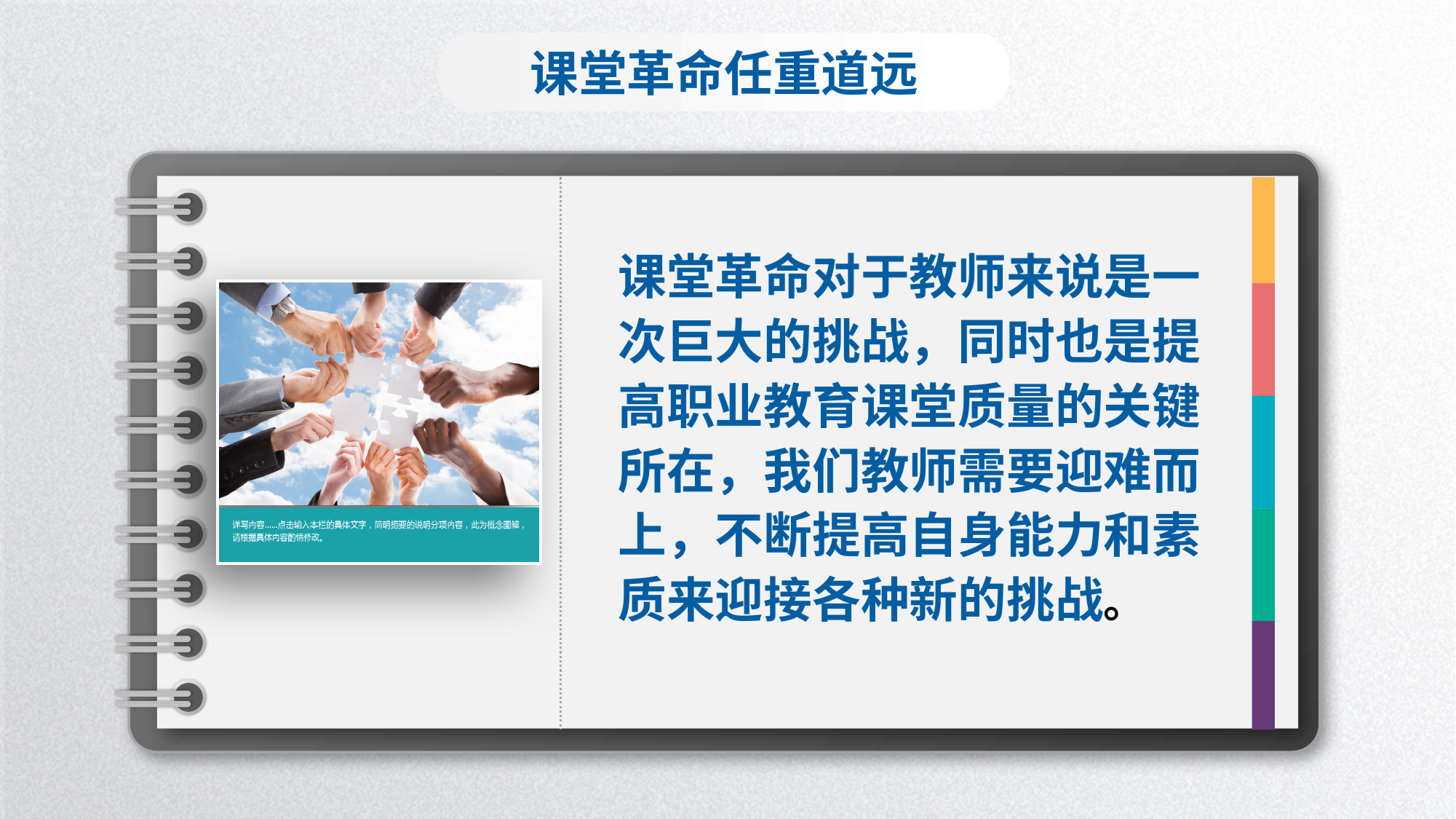

课堂革命任重道远

课堂革命对于教师来说是一次巨大的挑战，同时也是提高职业教育课堂质量的关键所在，我们教师需要迎难而上，不断提高自身能力和素质来迎接各种新的挑战。